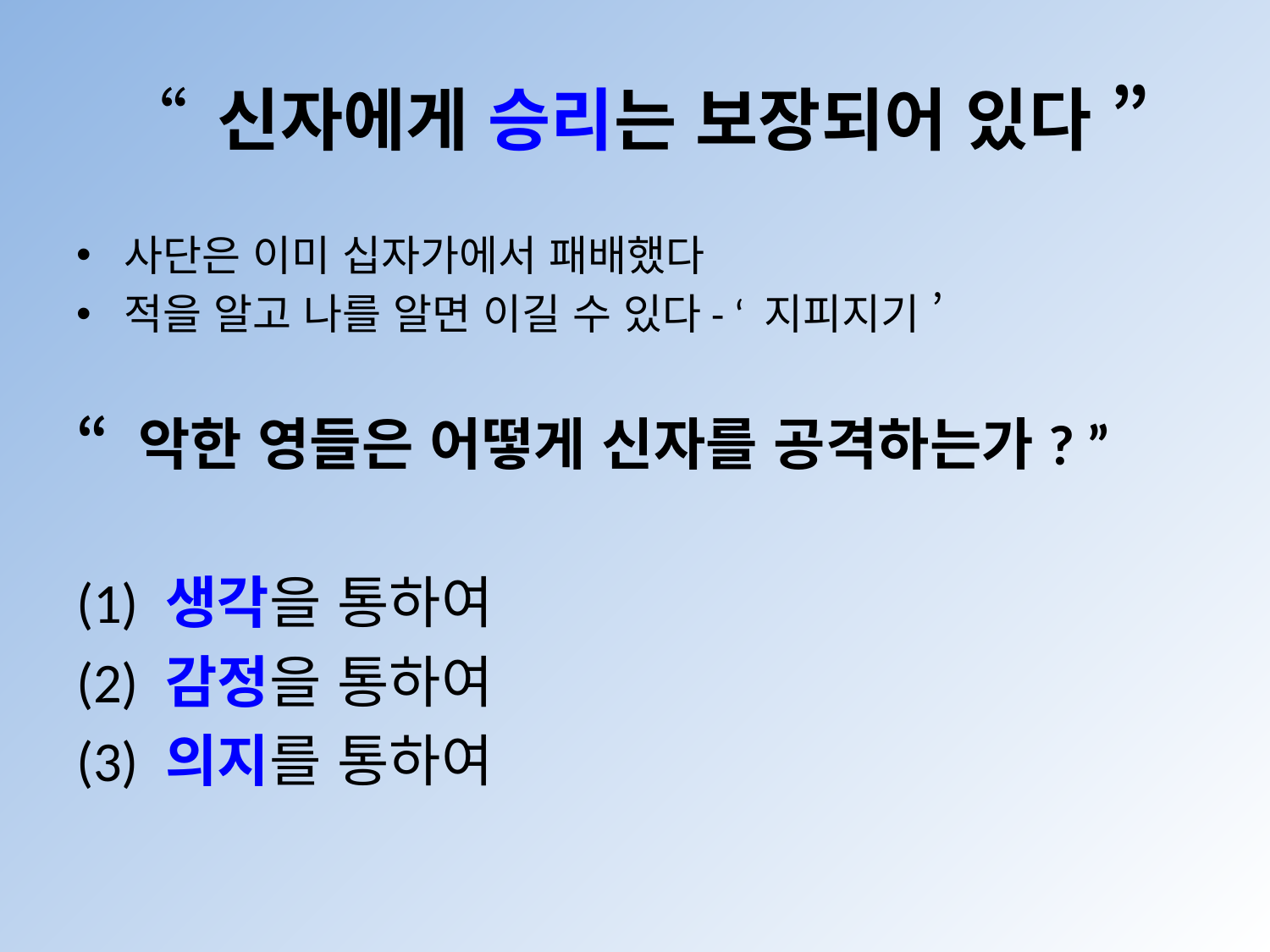

# “ 신자에게 승리는 보장되어 있다 ”
사단은 이미 십자가에서 패배했다
적을 알고 나를 알면 이길 수 있다- ‘ 지피지기 ’

“ 악한 영들은 어떻게 신자를 공격하는가? ”

(1) 생각을 통하여
(2) 감정을 통하여
(3) 의지를 통하여